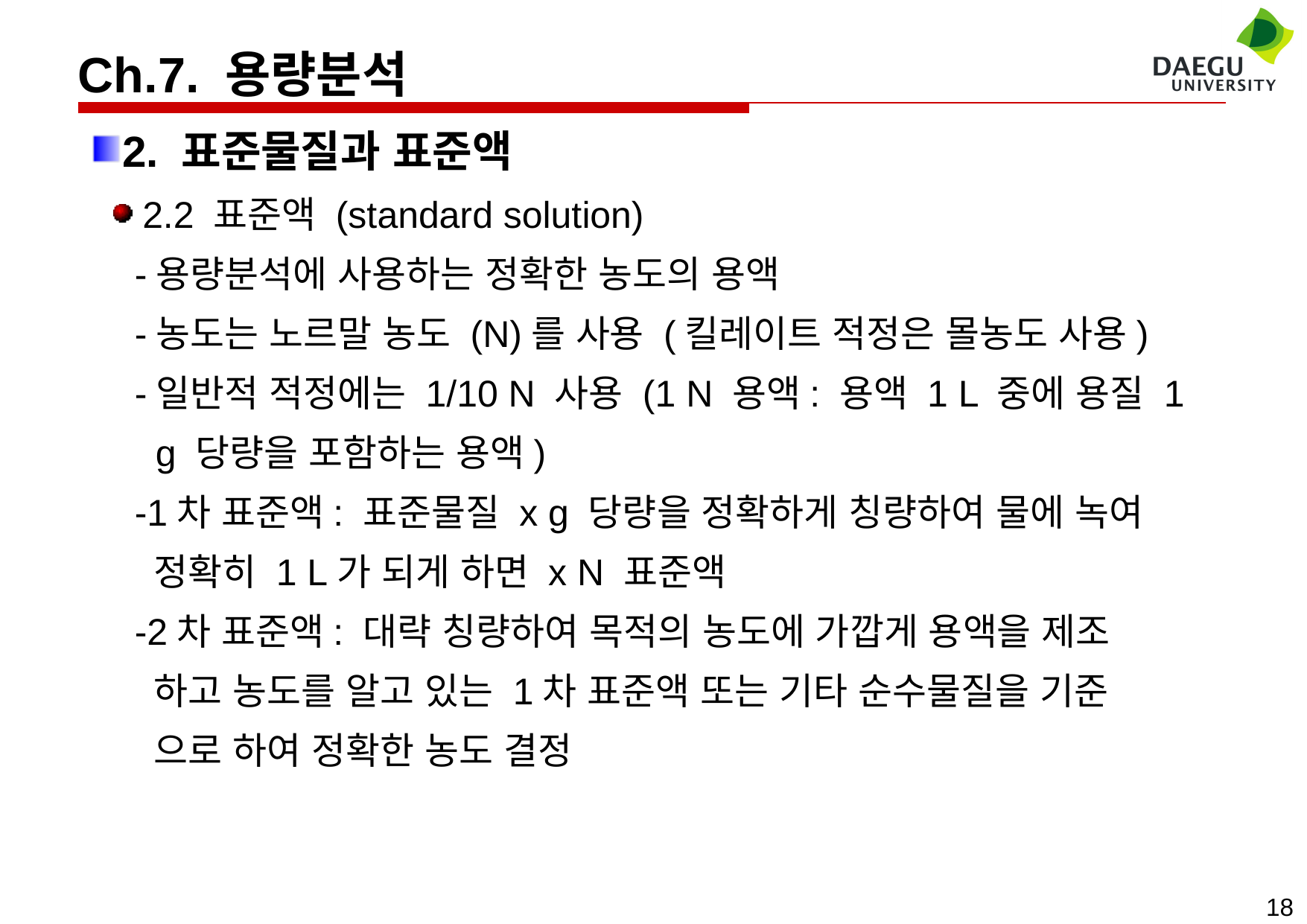

Ch.7. 용량분석
2. 표준물질과 표준액
 2.2 표준액 (standard solution)
  -용량분석에 사용하는 정확한 농도의 용액
  -농도는 노르말 농도 (N)를 사용 (킬레이트 적정은 몰농도 사용)
  -일반적 적정에는 1/10 N 사용 (1 N 용액: 용액 1 L 중에 용질 1
    g 당량을 포함하는 용액)
  -1차 표준액: 표준물질 x g 당량을 정확하게 칭량하여 물에 녹여
   정확히 1 L가 되게 하면 x N 표준액
  -2차 표준액: 대략 칭량하여 목적의 농도에 가깝게 용액을 제조
   하고 농도를 알고 있는 1차 표준액 또는 기타 순수물질을 기준
   으로 하여 정확한 농도 결정

18